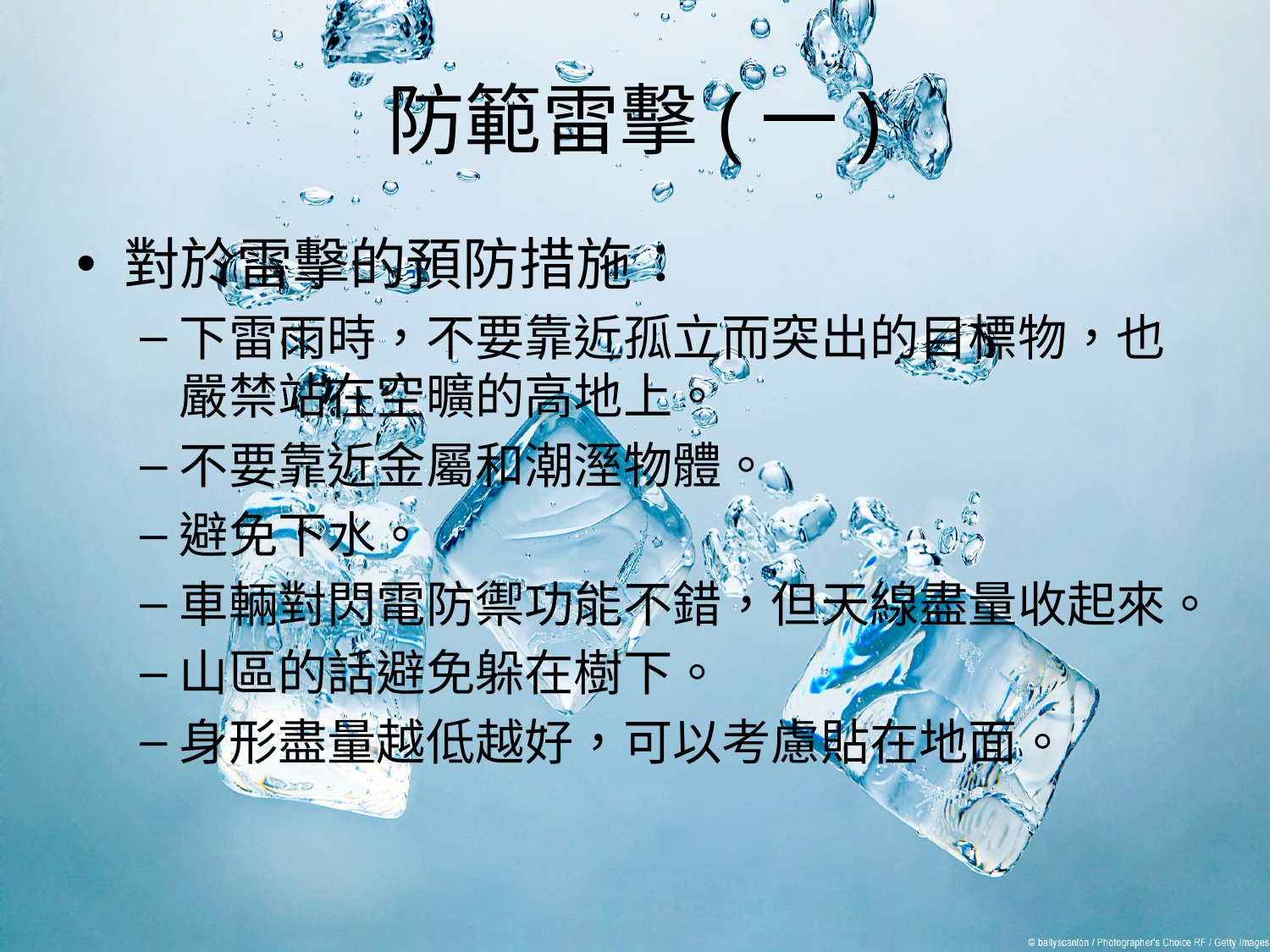

# 防範雷擊(一)
對於雷擊的預防措施：
下雷雨時，不要靠近孤立而突出的目標物，也嚴禁站在空曠的高地上。
不要靠近金屬和潮溼物體。
避免下水。
車輛對閃電防禦功能不錯，但天線盡量收起來。
山區的話避免躲在樹下。
身形盡量越低越好，可以考慮貼在地面。